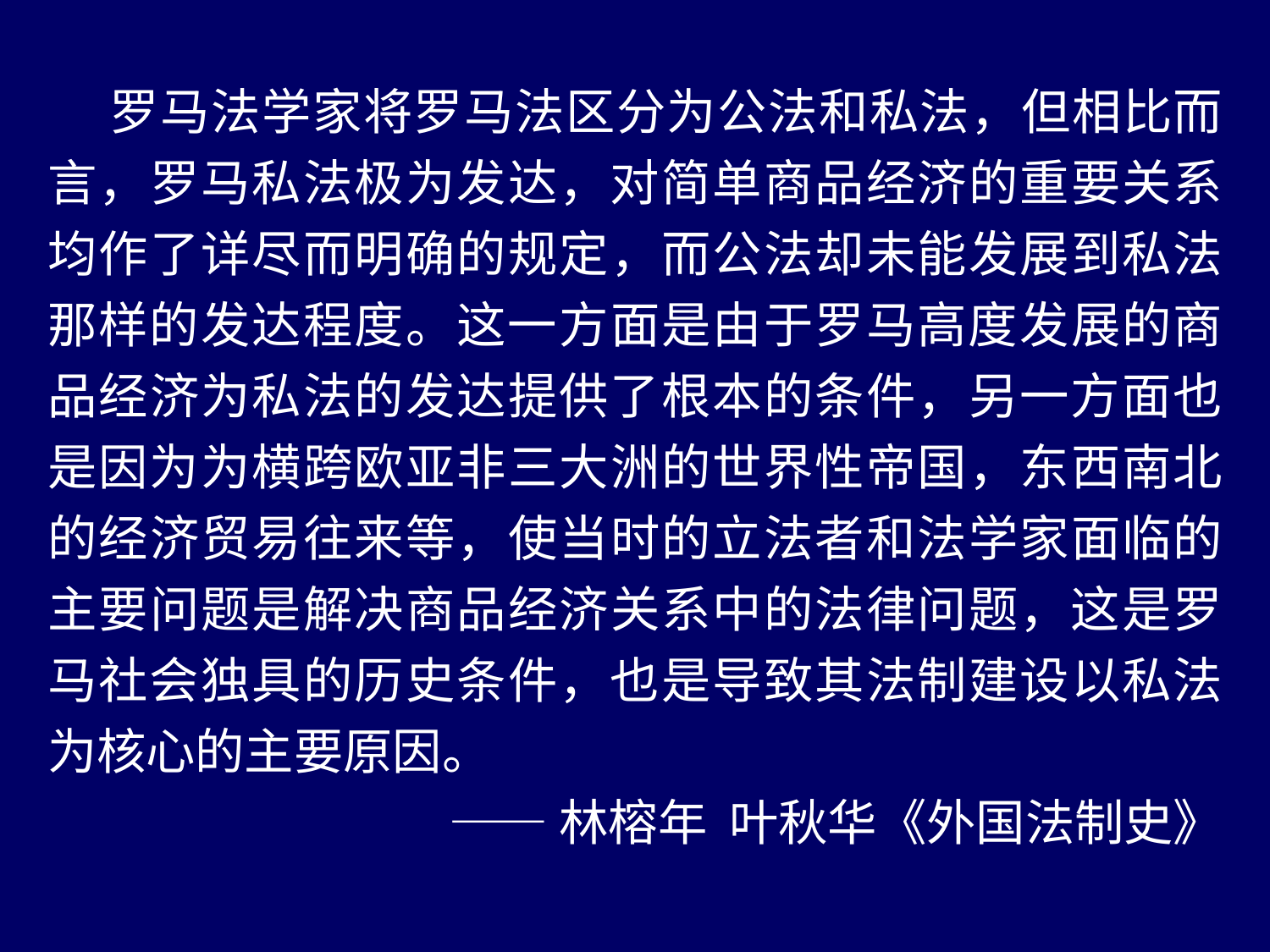

罗马法学家将罗马法区分为公法和私法，但相比而言，罗马私法极为发达，对简单商品经济的重要关系均作了详尽而明确的规定，而公法却未能发展到私法那样的发达程度。这一方面是由于罗马高度发展的商品经济为私法的发达提供了根本的条件，另一方面也是因为为横跨欧亚非三大洲的世界性帝国，东西南北的经济贸易往来等，使当时的立法者和法学家面临的主要问题是解决商品经济关系中的法律问题，这是罗马社会独具的历史条件，也是导致其法制建设以私法为核心的主要原因。
——林榕年  叶秋华《外国法制史》